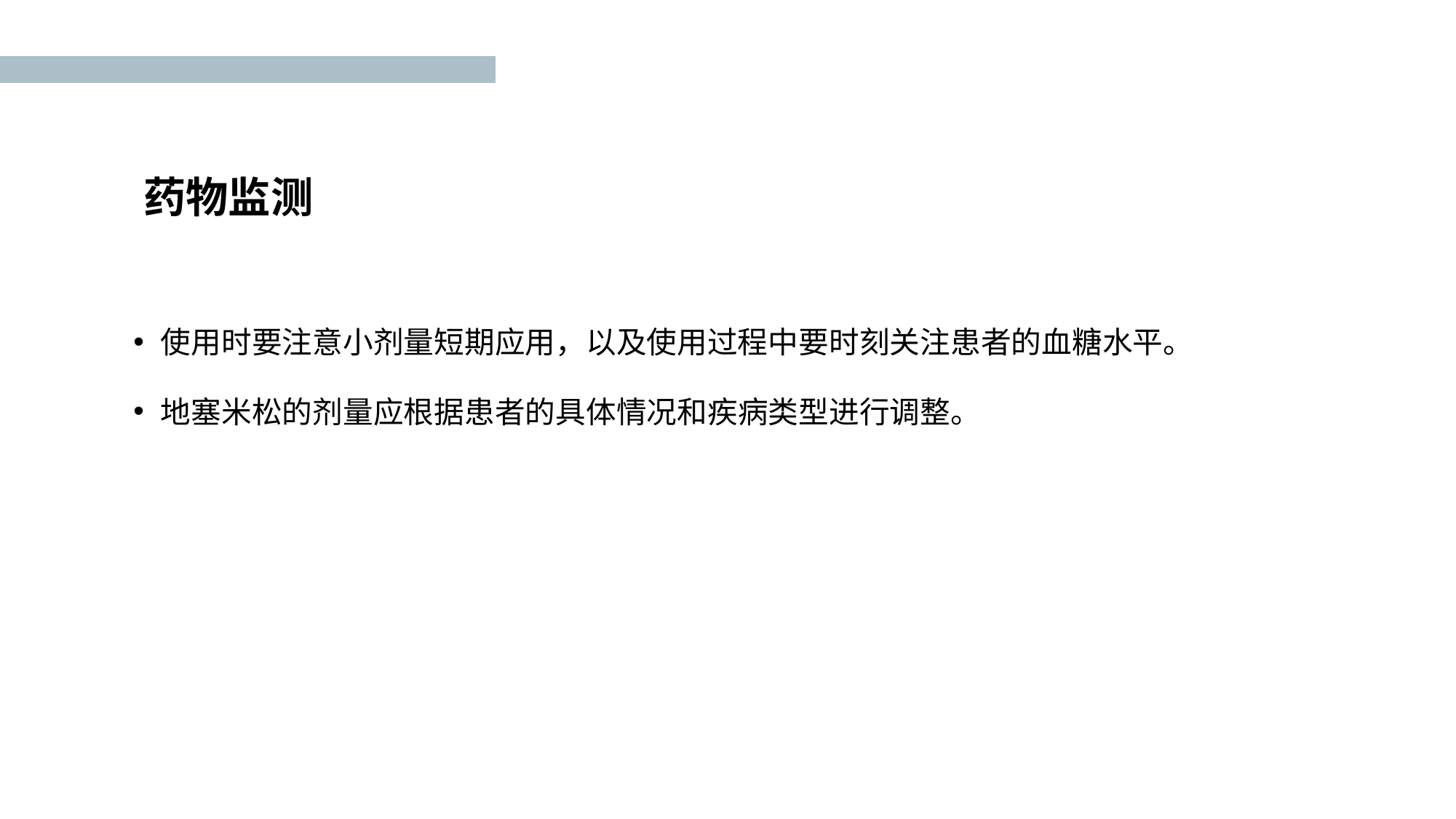

# 药物监测
使用时要注意小剂量短期应用，以及使用过程中要时刻关注患者的血糖水平。
地塞米松的剂量应根据患者的具体情况和疾病类型进行调整。